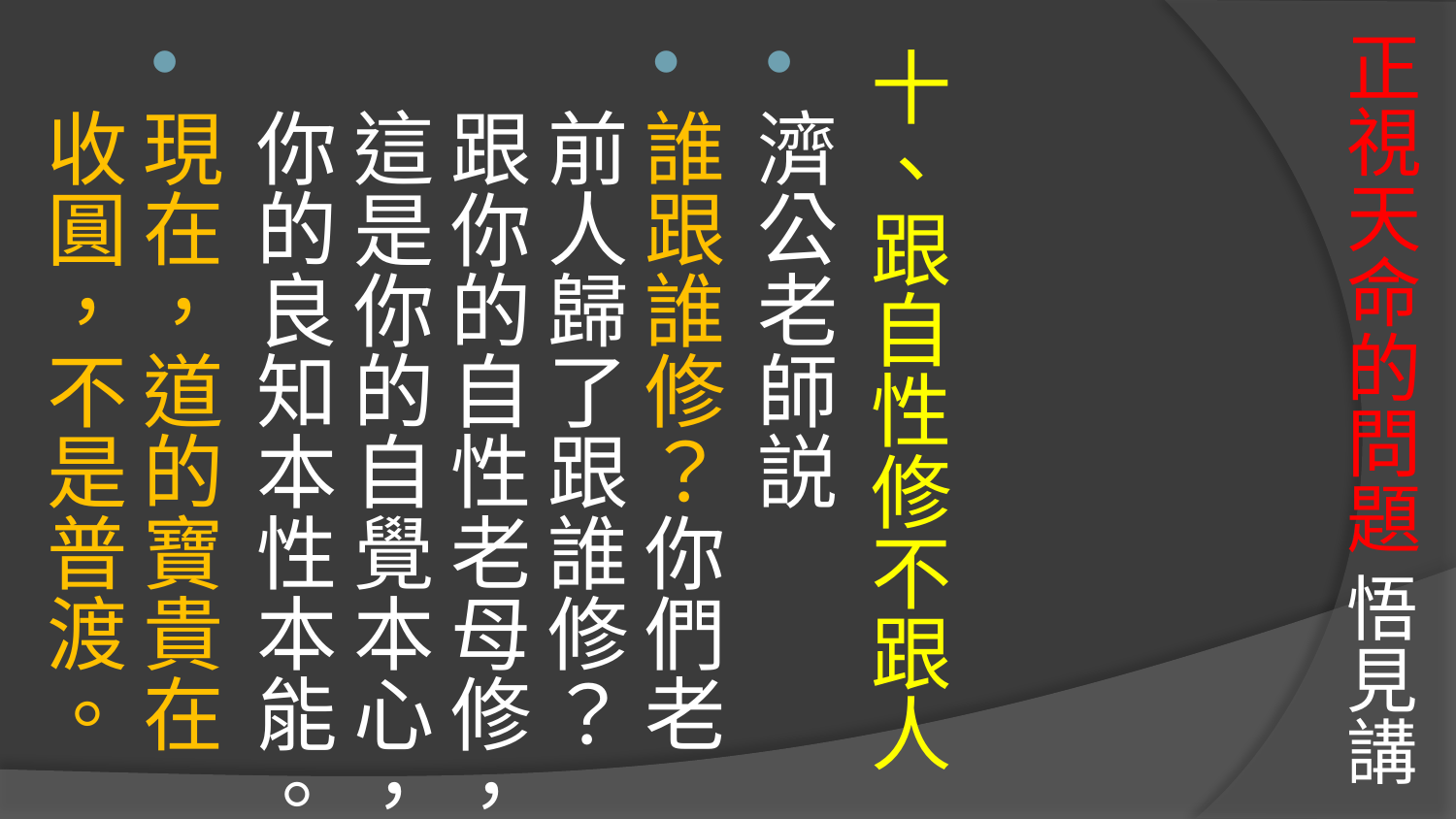

# 正視天命的問題 悟見講
十、跟自性修不跟人
濟公老師説
誰跟誰修？你們老前人歸了跟誰修？跟你的自性老母修，這是你的自覺本心，你的良知本性本能。
現在，道的寶貴在收圓，不是普渡。